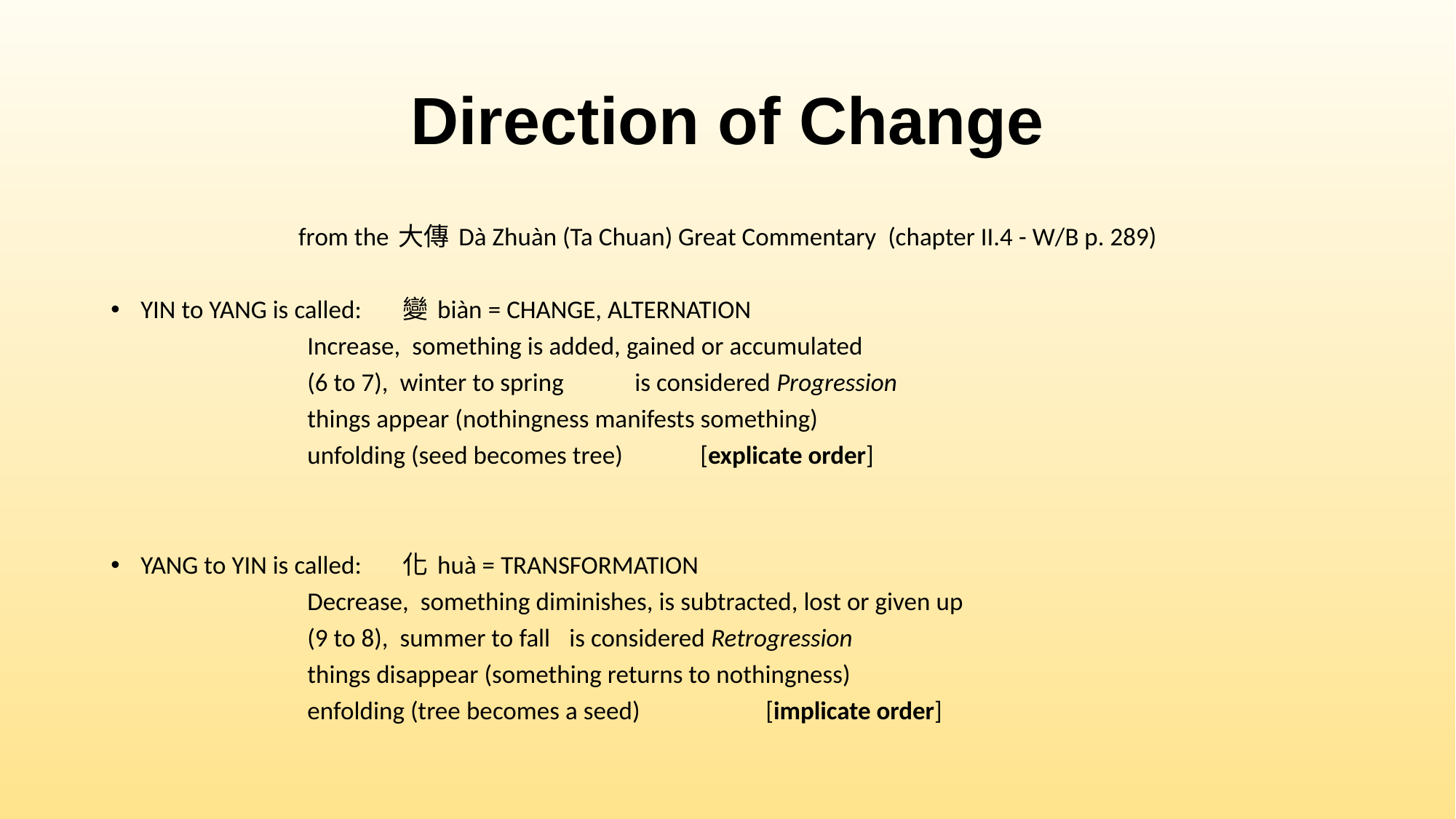

# Direction of Change
from the 大傳 Dà Zhuàn (Ta Chuan) Great Commentary  (chapter II.4 - W/B p. 289)

YIN to YANG is called:	變 biàn = CHANGE, ALTERNATION
			Increase,  something is added, gained or accumulated
			(6 to 7),  winter to spring 	is considered Progression
			things appear (nothingness manifests something)
			unfolding (seed becomes tree)		[explicate order]

YANG to YIN is called:	化 huà = TRANSFORMATION
			Decrease,  something diminishes, is subtracted, lost or given up
			(9 to 8),  summer to fall 	is considered Retrogression
			things disappear (something returns to nothingness)
			enfolding (tree becomes a seed)		[implicate order]